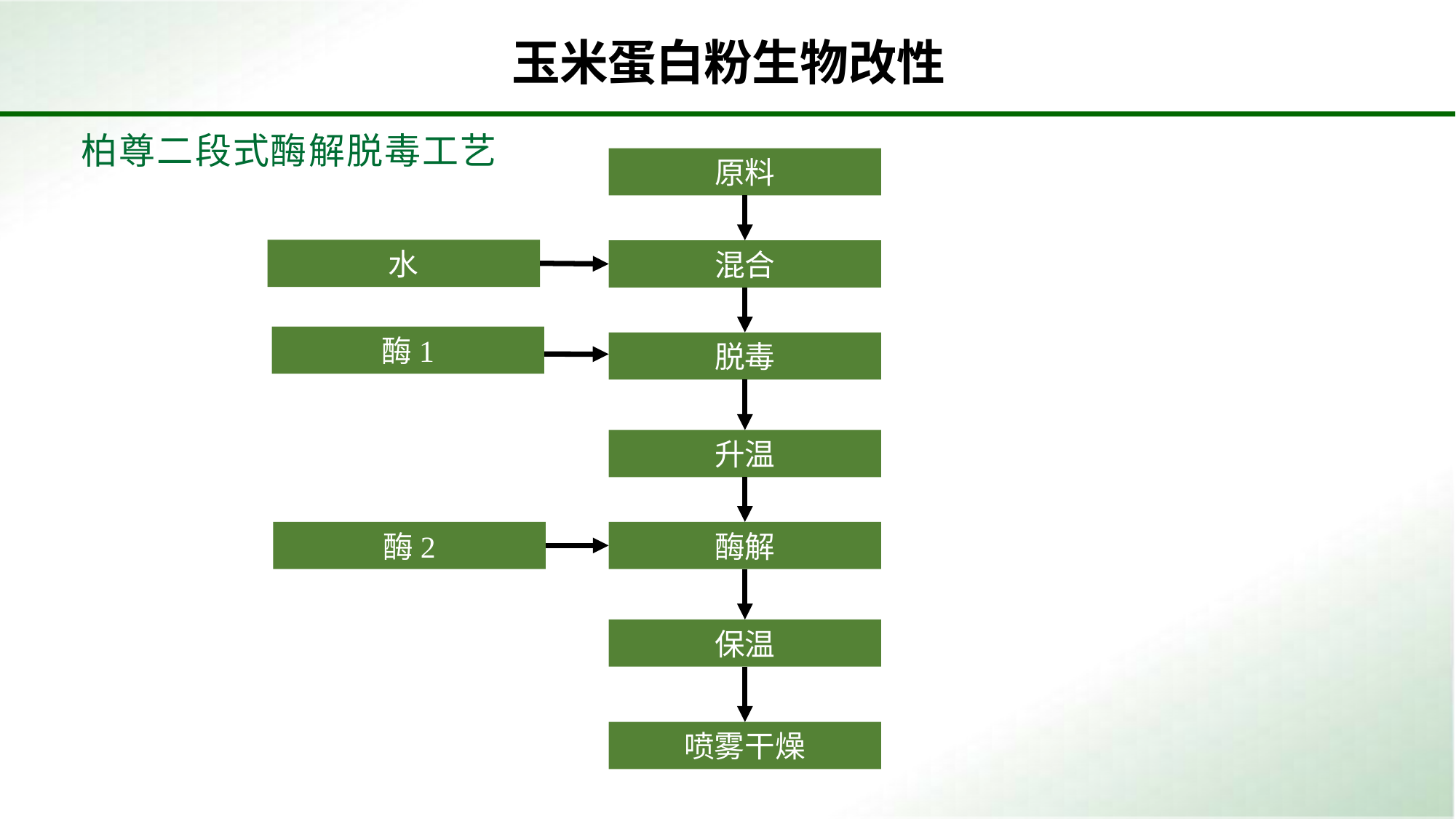

玉米蛋白粉生物改性

柏尊二段式酶解脱毒工艺
原料
水
混合
酶1
脱毒
升温
酶2
酶解
保温
喷雾干燥